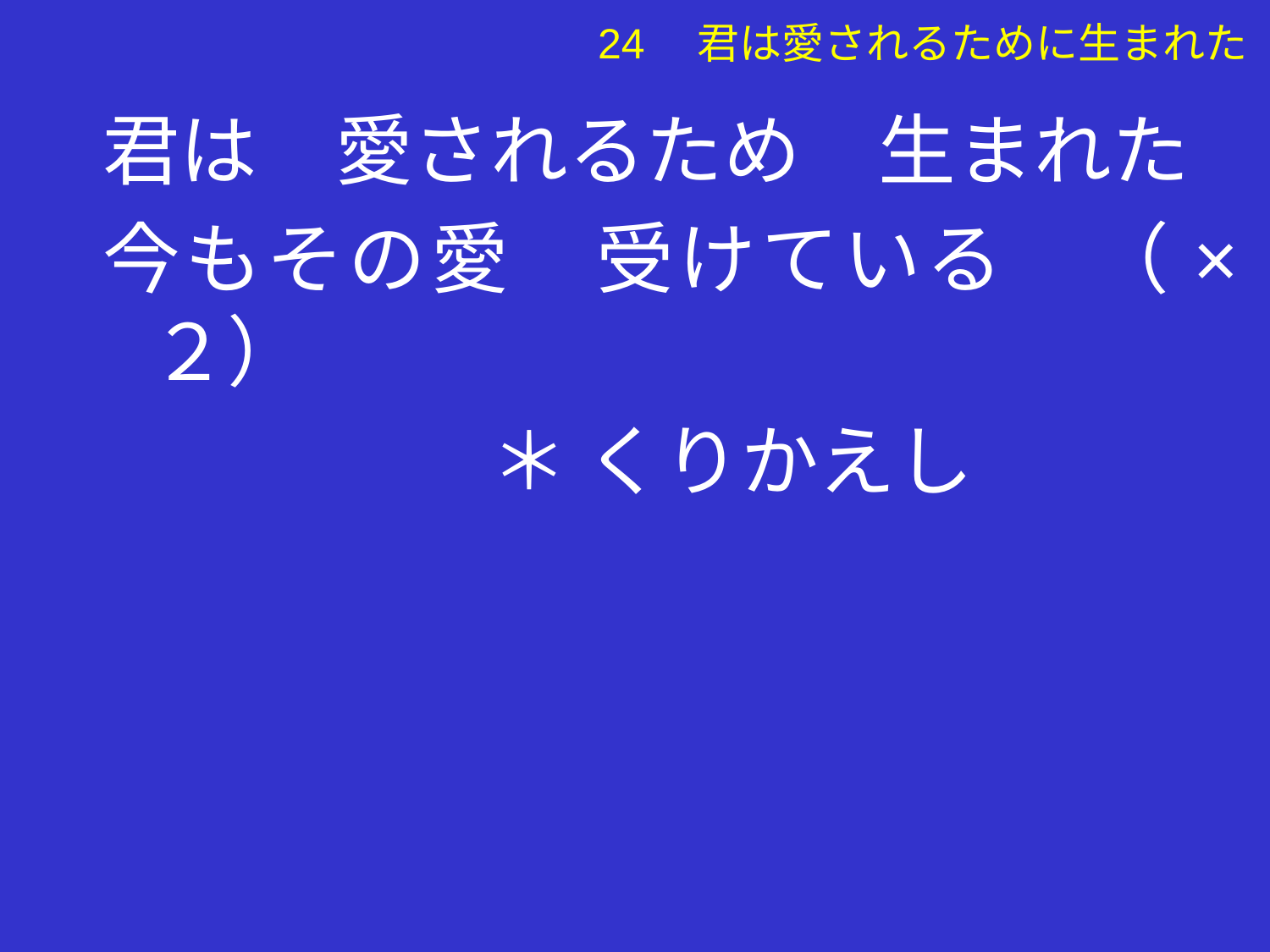

君は　愛されるため　生まれた
今もその愛　受けている　（×２）
　　　　　＊ くりかえし
# 24　君は愛されるために生まれた